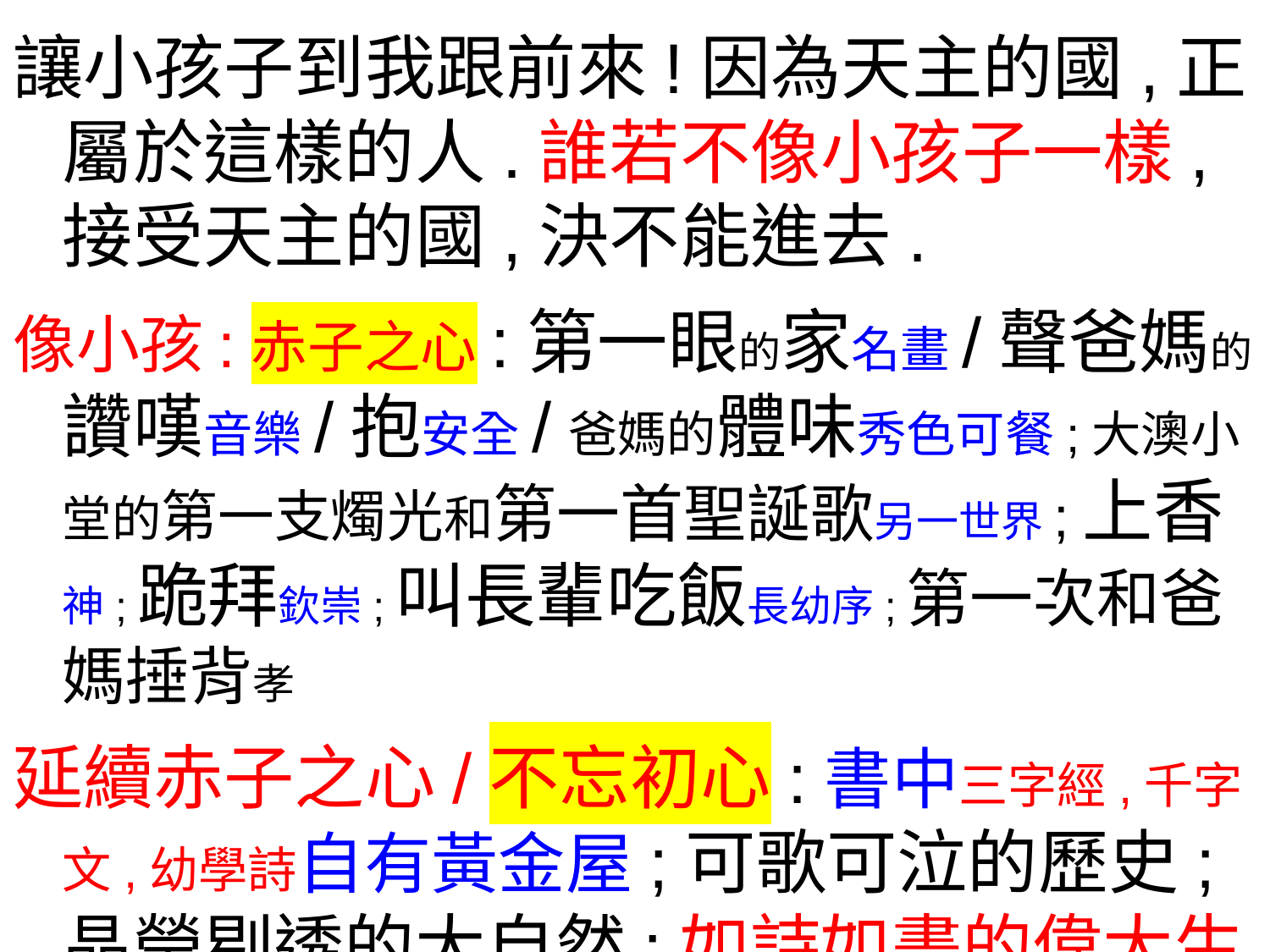

讓小孩子到我跟前來!因為天主的國,正屬於這樣的人.誰若不像小孩子一樣,接受天主的國,決不能進去.
像小孩:赤子之心:第一眼的家名畫/聲爸媽的讚嘆音樂/抱安全/爸媽的體味秀色可餐;大澳小堂的第一支燭光和第一首聖誕歌另一世界;上香神;跪拜欽崇;叫長輩吃飯長幼序;第一次和爸媽捶背孝
延續赤子之心/不忘初心:書中三字經,千字文,幼學詩自有黃金屋;可歌可泣的歷史;晶瑩剔透的大自然;如詩如畫的偉大生命